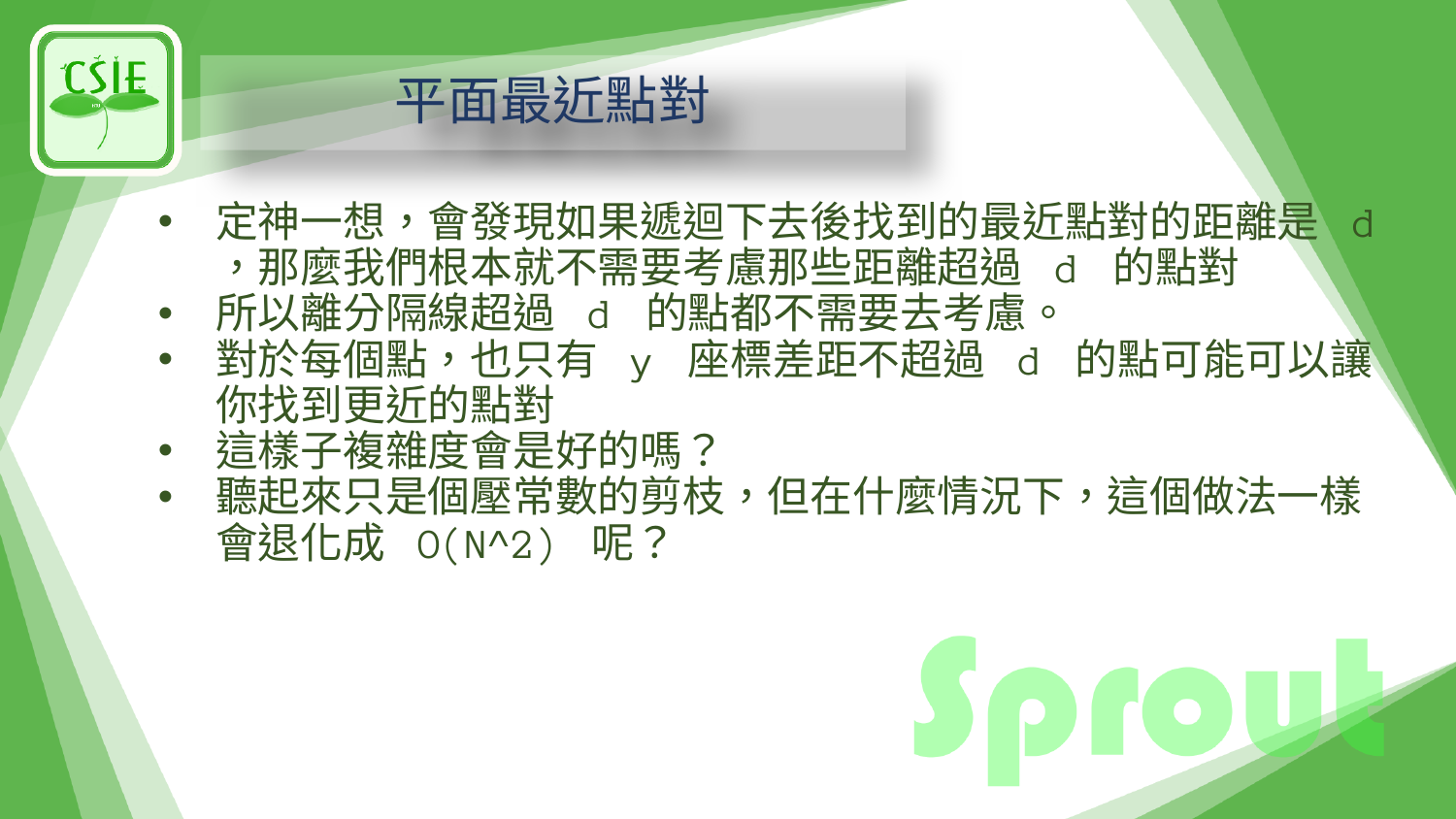

# 平面最近點對
定神一想，會發現如果遞迴下去後找到的最近點對的距離是 d ，那麼我們根本就不需要考慮那些距離超過 d 的點對
所以離分隔線超過 d 的點都不需要去考慮。
對於每個點，也只有 y 座標差距不超過 d 的點可能可以讓你找到更近的點對
這樣子複雜度會是好的嗎？
聽起來只是個壓常數的剪枝，但在什麼情況下，這個做法一樣會退化成 O(N^2) 呢？